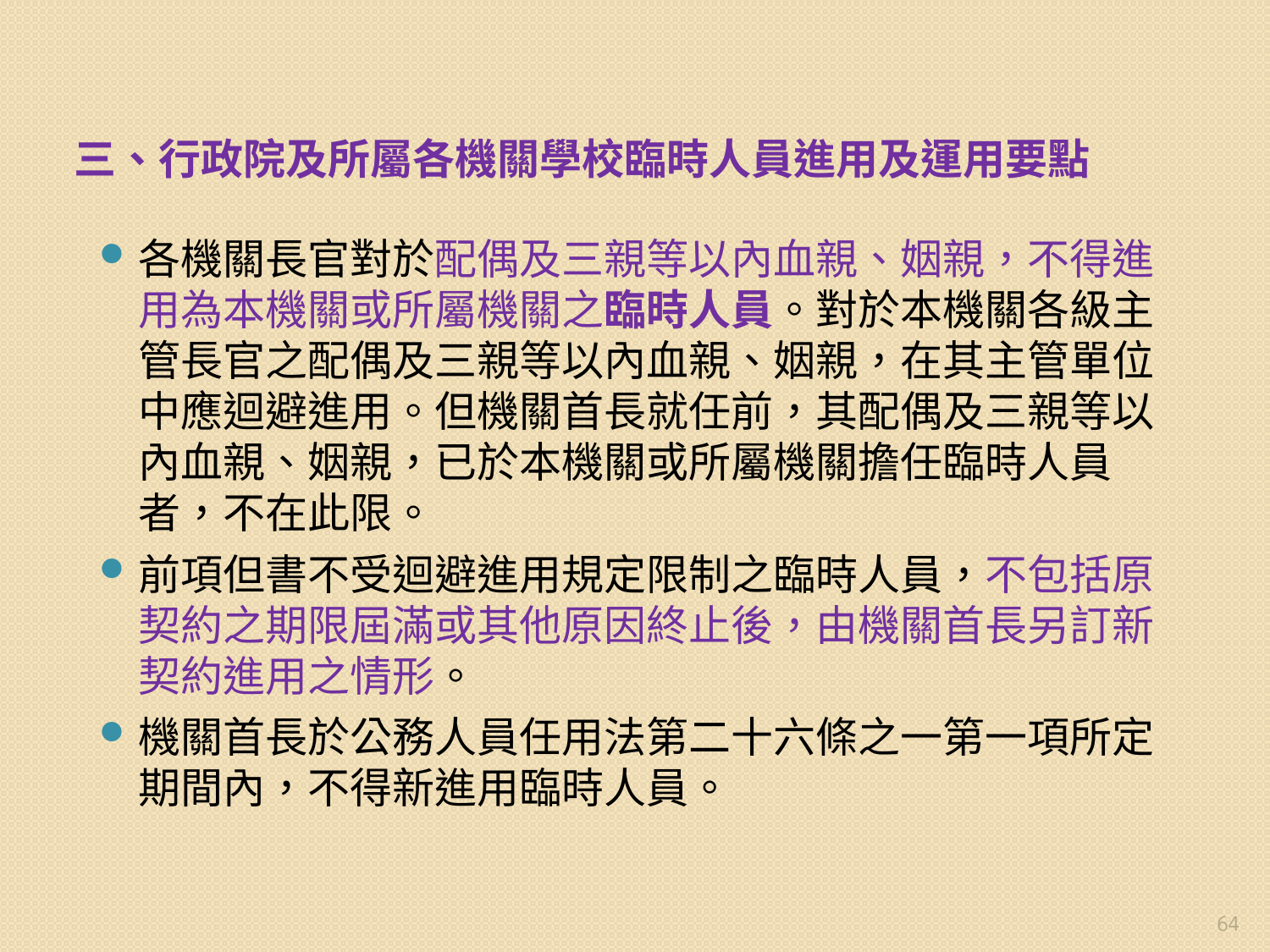

三、行政院及所屬各機關學校臨時人員進用及運用要點
各機關長官對於配偶及三親等以內血親、姻親，不得進用為本機關或所屬機關之臨時人員。對於本機關各級主管長官之配偶及三親等以內血親、姻親，在其主管單位中應迴避進用。但機關首長就任前，其配偶及三親等以內血親、姻親，已於本機關或所屬機關擔任臨時人員者，不在此限。
前項但書不受迴避進用規定限制之臨時人員，不包括原契約之期限屆滿或其他原因終止後，由機關首長另訂新契約進用之情形。
機關首長於公務人員任用法第二十六條之一第一項所定期間內，不得新進用臨時人員。

64